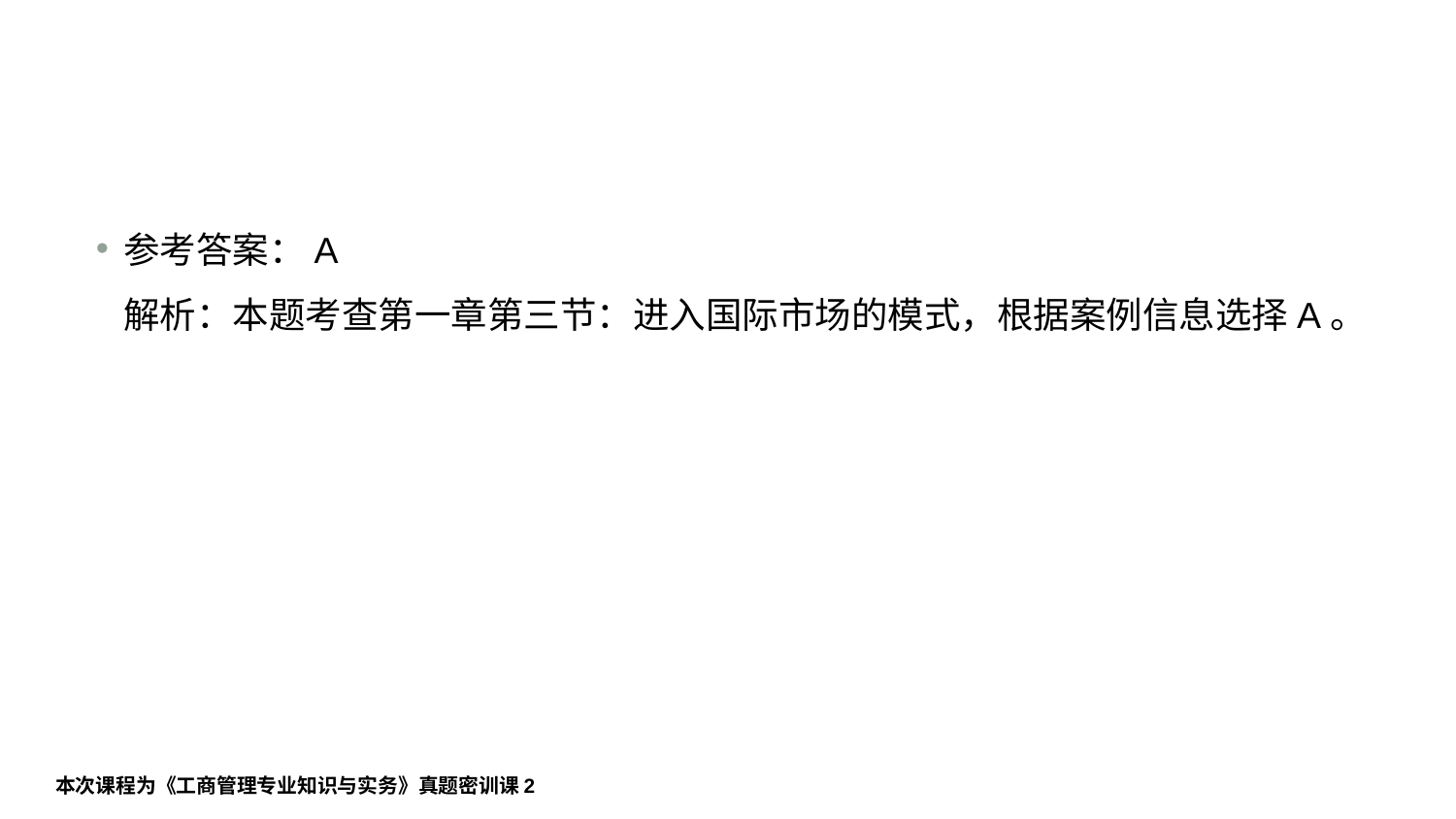

参考答案：A
解析：本题考查第一章第三节：进入国际市场的模式，根据案例信息选择A。